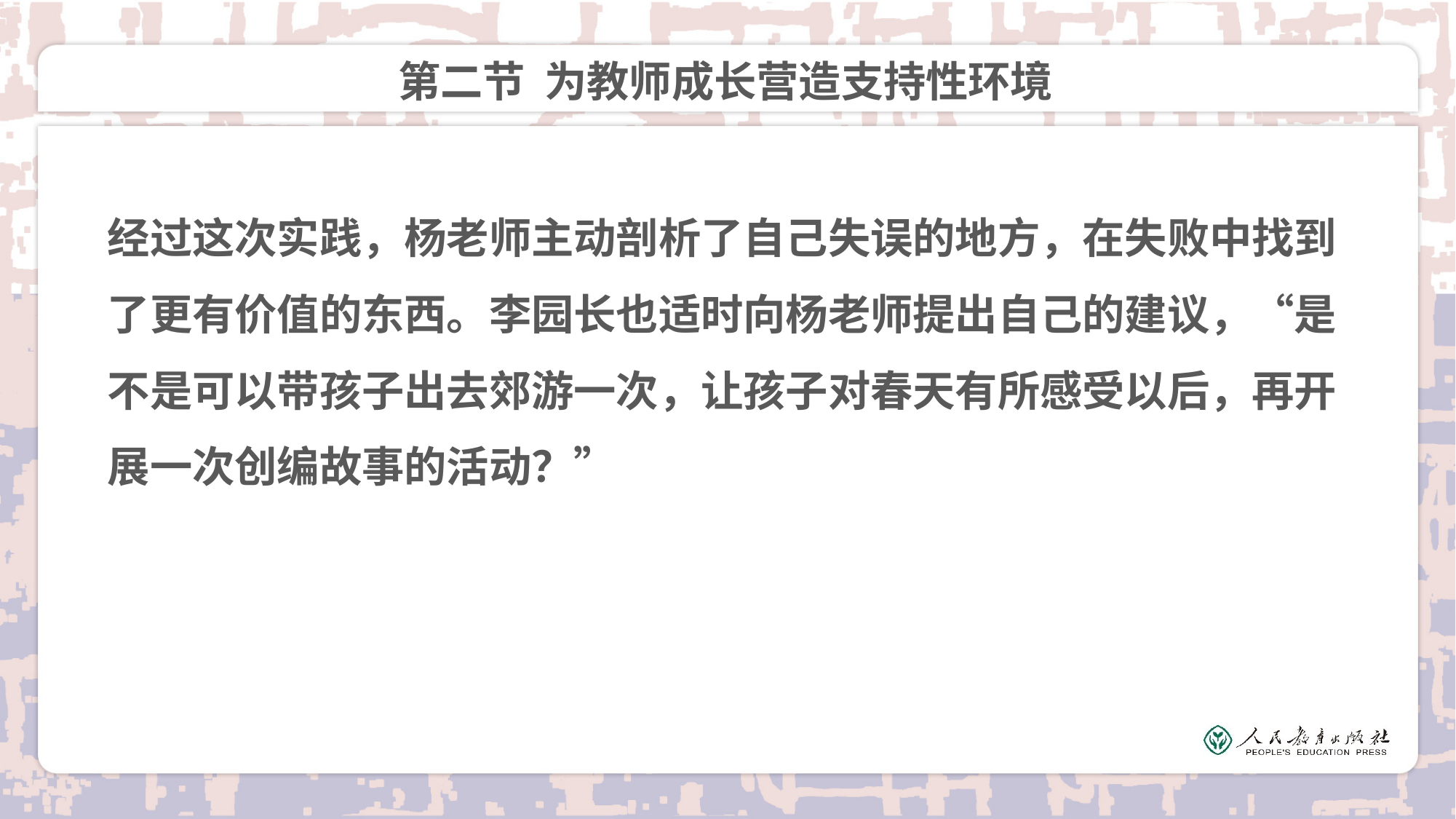

# 第二节  为教师成长营造支持性环境
经过这次实践，杨老师主动剖析了自己失误的地方，在失败中找到了更有价值的东西。李园长也适时向杨老师提出自己的建议，“是不是可以带孩子出去郊游一次，让孩子对春天有所感受以后，再开展一次创编故事的活动？”